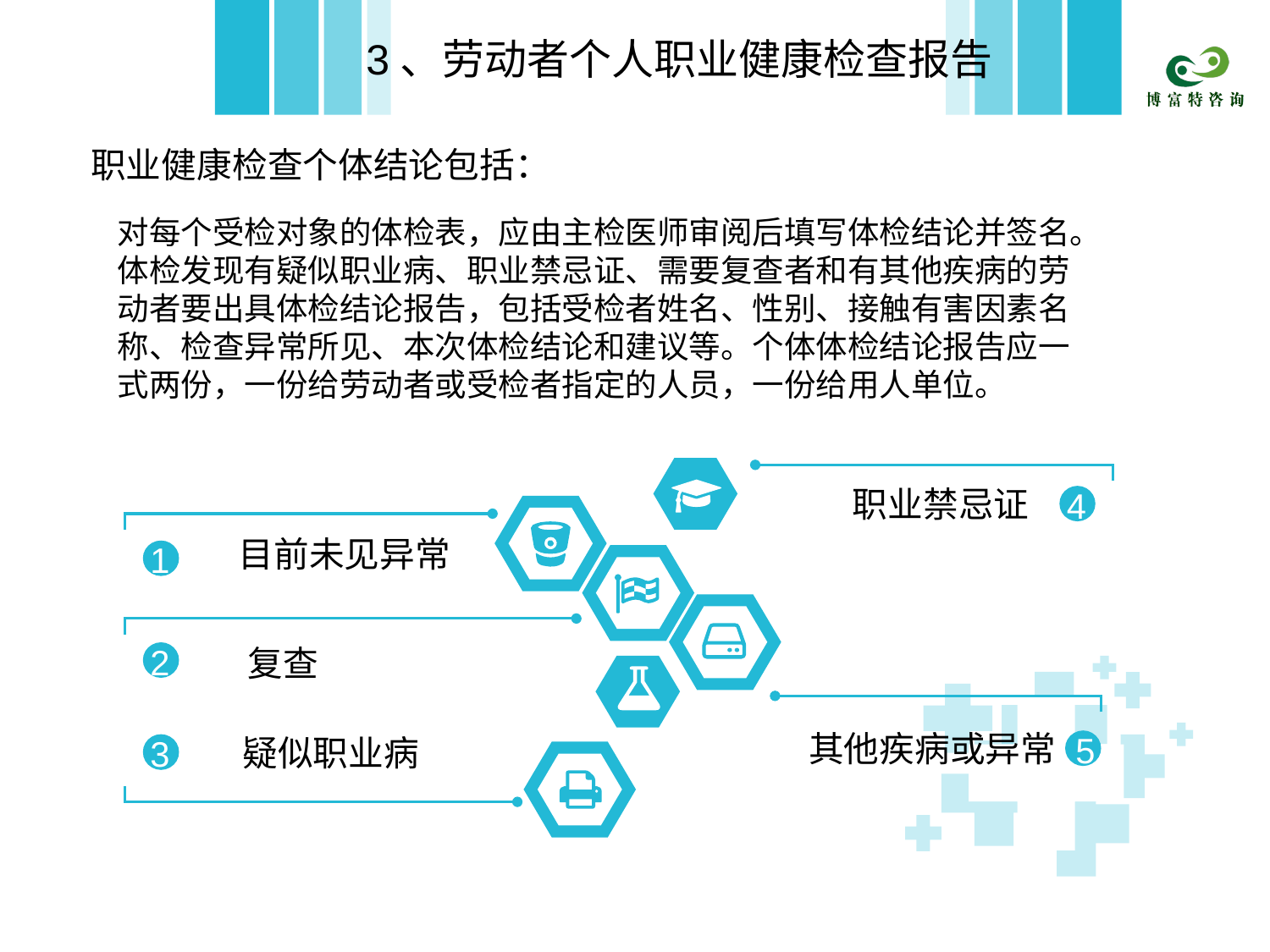

3、劳动者个人职业健康检查报告
职业健康检查个体结论包括：
对每个受检对象的体检表，应由主检医师审阅后填写体检结论并签名。体检发现有疑似职业病、职业禁忌证、需要复查者和有其他疾病的劳动者要出具体检结论报告，包括受检者姓名、性别、接触有害因素名称、检查异常所见、本次体检结论和建议等。个体体检结论报告应一式两份，一份给劳动者或受检者指定的人员，一份给用人单位。

4

1

2

5

3

职业禁忌证
目前未见异常
复查

其他疾病或异常
疑似职业病